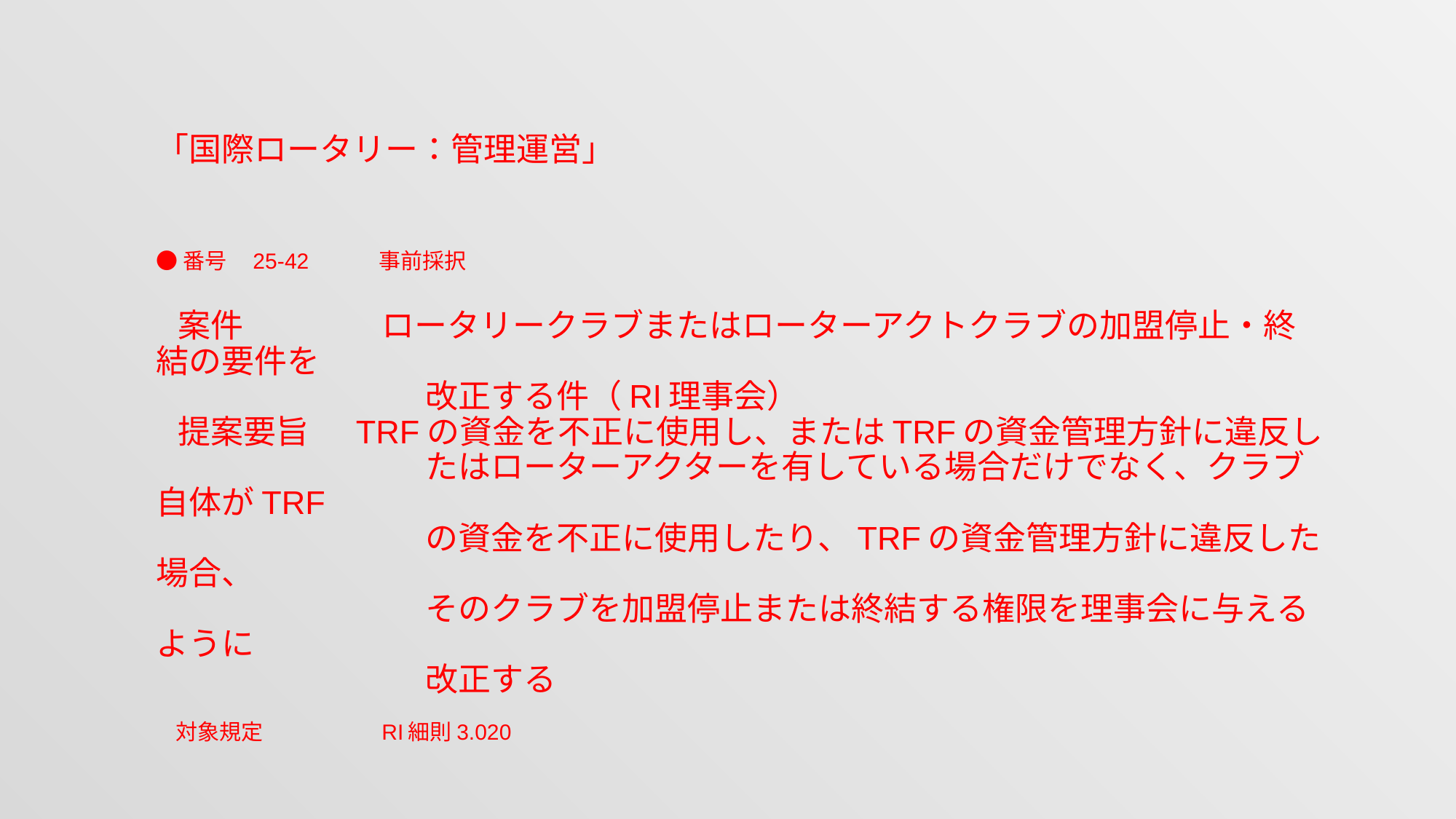

「国際ロータリー：管理運営」

●番号　25-42　　　事前採択

  案件　　　　 ロータリークラブまたはローターアクトクラブの加盟停止・終結の要件を
　　　　　　　　 改正する件（RI理事会）
  提案要旨　 TRFの資金を不正に使用し、またはTRFの資金管理方針に違反し
　　　　　　　　 たはローターアクターを有している場合だけでなく、クラブ自体がTRF
　　　　　　　　 の資金を不正に使用したり、TRFの資金管理方針に違反した場合、
　　　　　　　　 そのクラブを加盟停止または終結する権限を理事会に与えるように
　　　　　　　　 改正する

   対象規定　　　　　 RI細則3.020

#